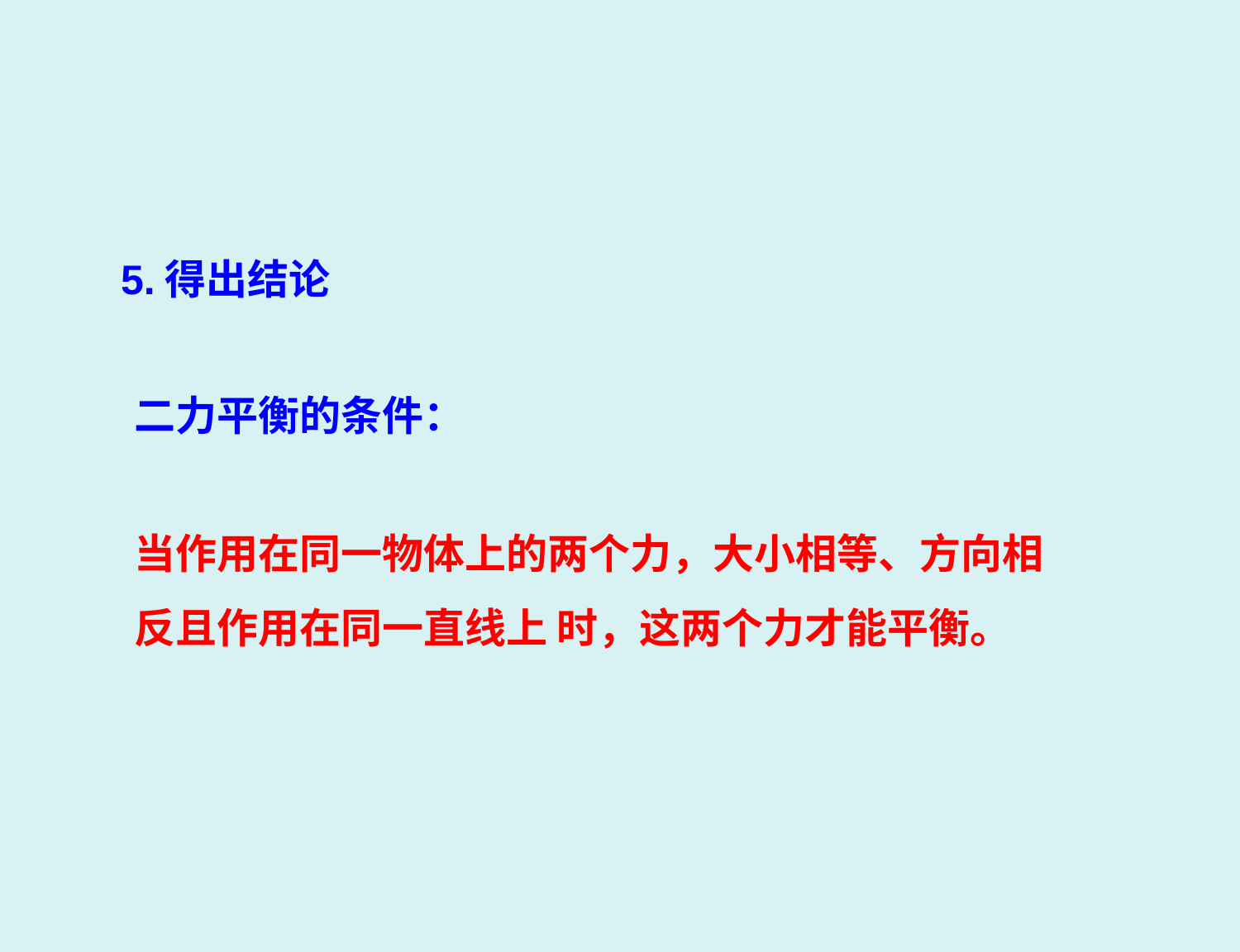

5.得出结论
二力平衡的条件：
当作用在同一物体上的两个力，大小相等、方向相反且作用在同一直线上 时，这两个力才能平衡。